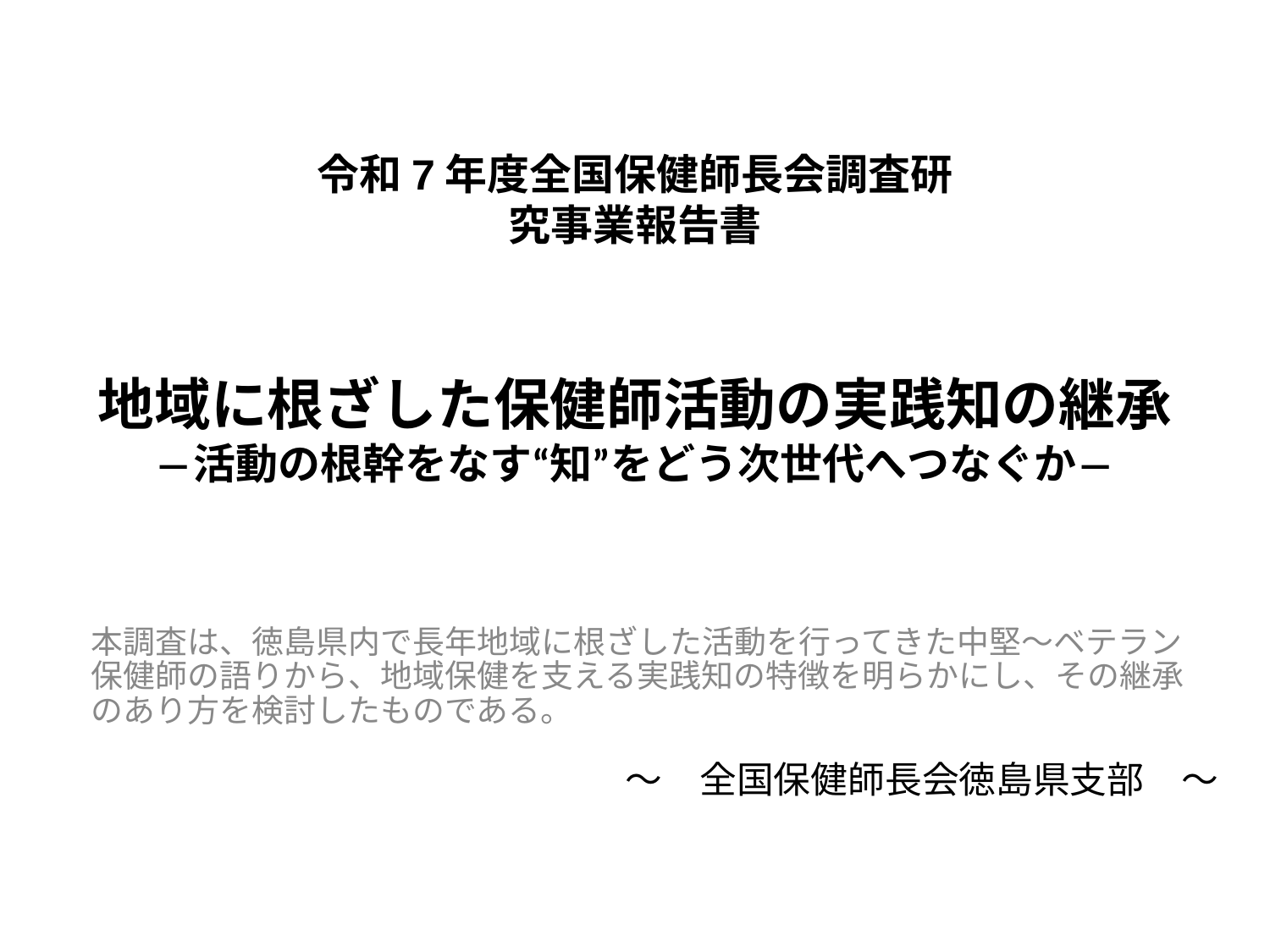

令和7年度全国保健師長会調査研究事業報告書
# 地域に根ざした保健師活動の実践知の継承 ―活動の根幹をなす“知”をどう次世代へつなぐか―
本調査は、徳島県内で長年地域に根ざした活動を行ってきた中堅〜ベテラン保健師の語りから、地域保健を支える実践知の特徴を明らかにし、その継承のあり方を検討したものである。
～　全国保健師長会徳島県支部　～